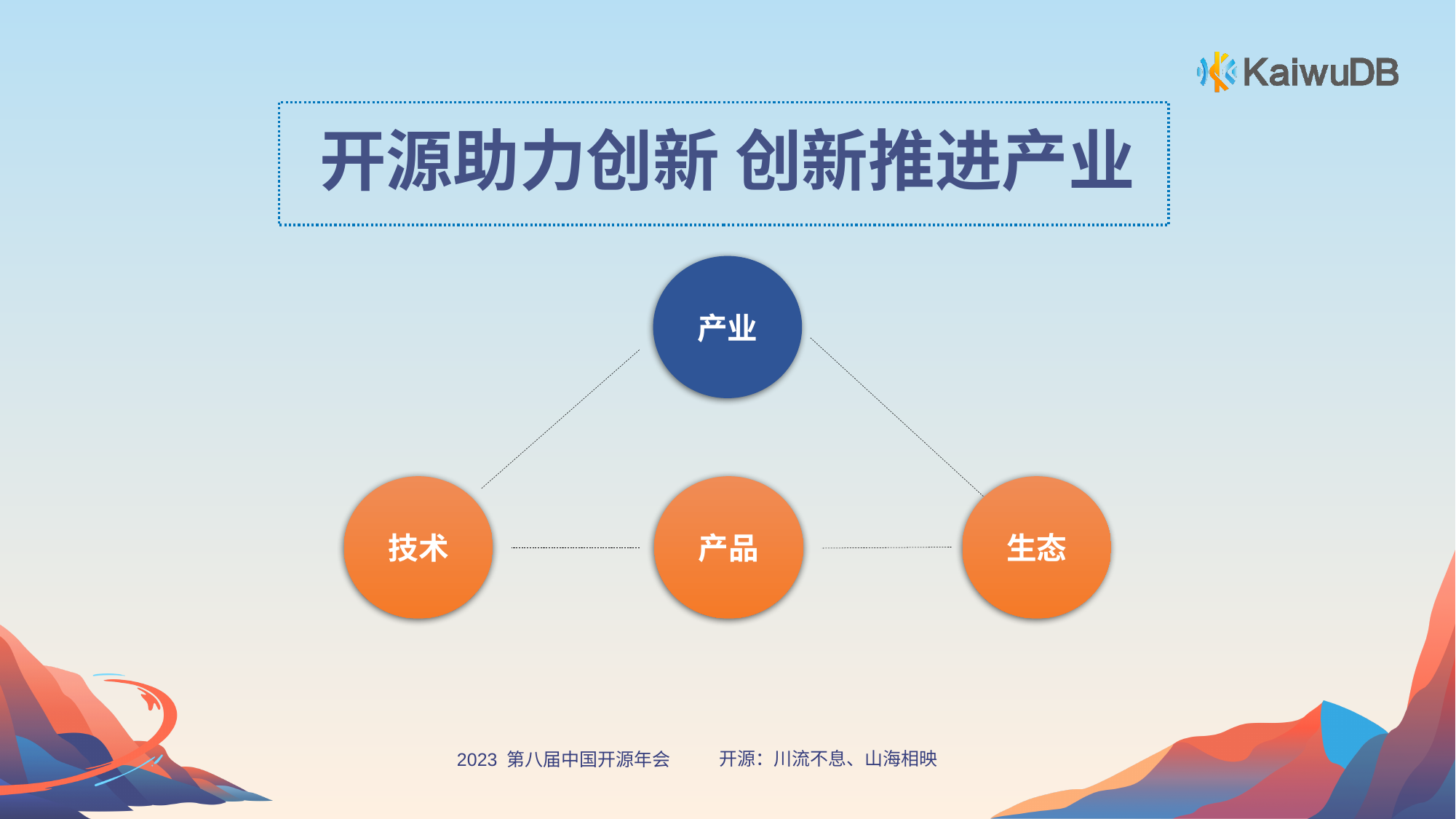

# 开源助力创新 创新推进产业

产业
技术
产品
生态